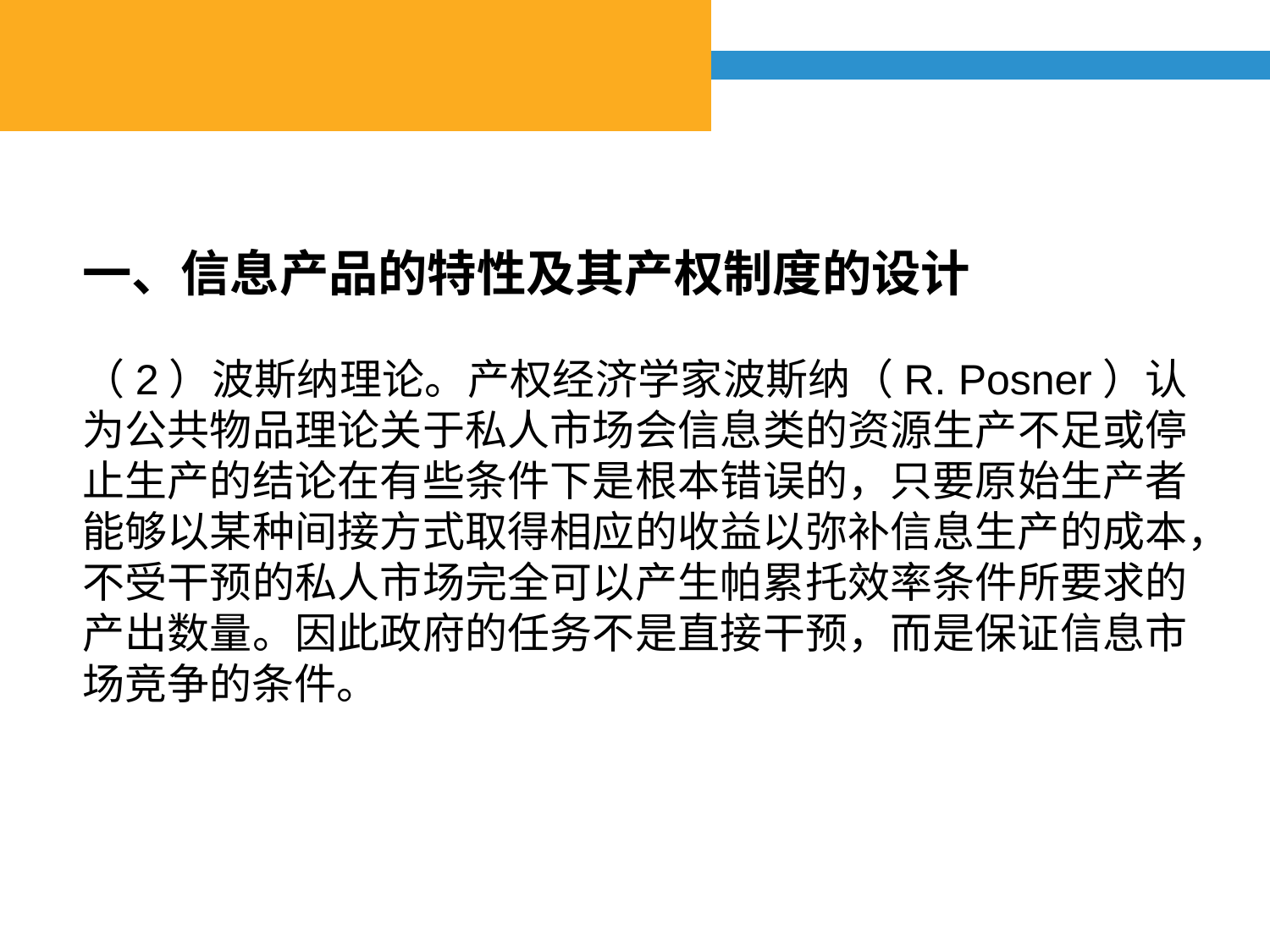

一、信息产品的特性及其产权制度的设计

（2）波斯纳理论。产权经济学家波斯纳（R. Posner）认为公共物品理论关于私人市场会信息类的资源生产不足或停止生产的结论在有些条件下是根本错误的，只要原始生产者能够以某种间接方式取得相应的收益以弥补信息生产的成本，不受干预的私人市场完全可以产生帕累托效率条件所要求的产出数量。因此政府的任务不是直接干预，而是保证信息市场竞争的条件。